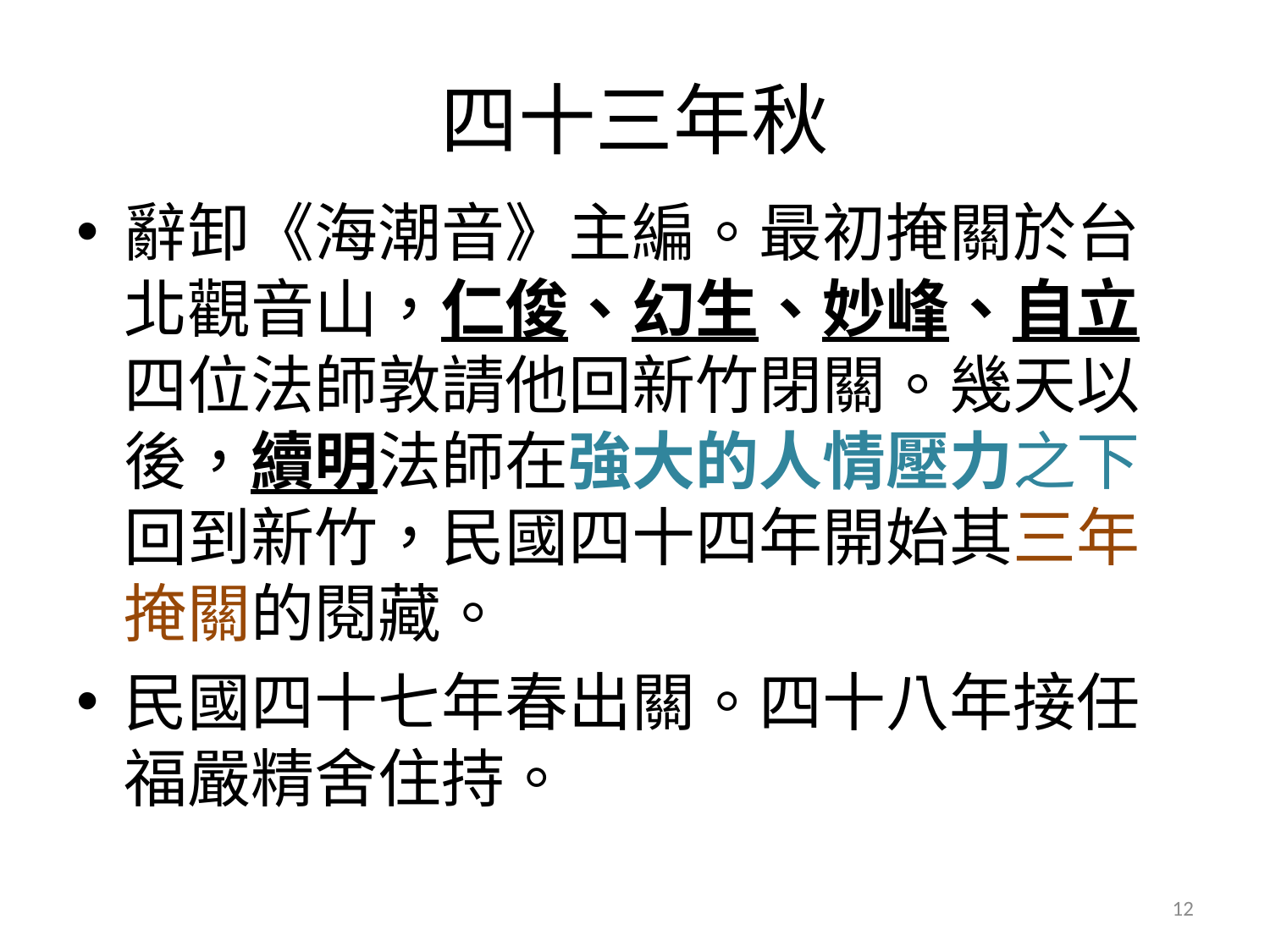

# 四十三年秋
辭卸《海潮音》主編。最初掩關於台北觀音山，仁俊、幻生、妙峰、自立四位法師敦請他回新竹閉關。幾天以後，續明法師在強大的人情壓力之下回到新竹，民國四十四年開始其三年掩關的閱藏。
民國四十七年春出關。四十八年接任福嚴精舍住持。

12